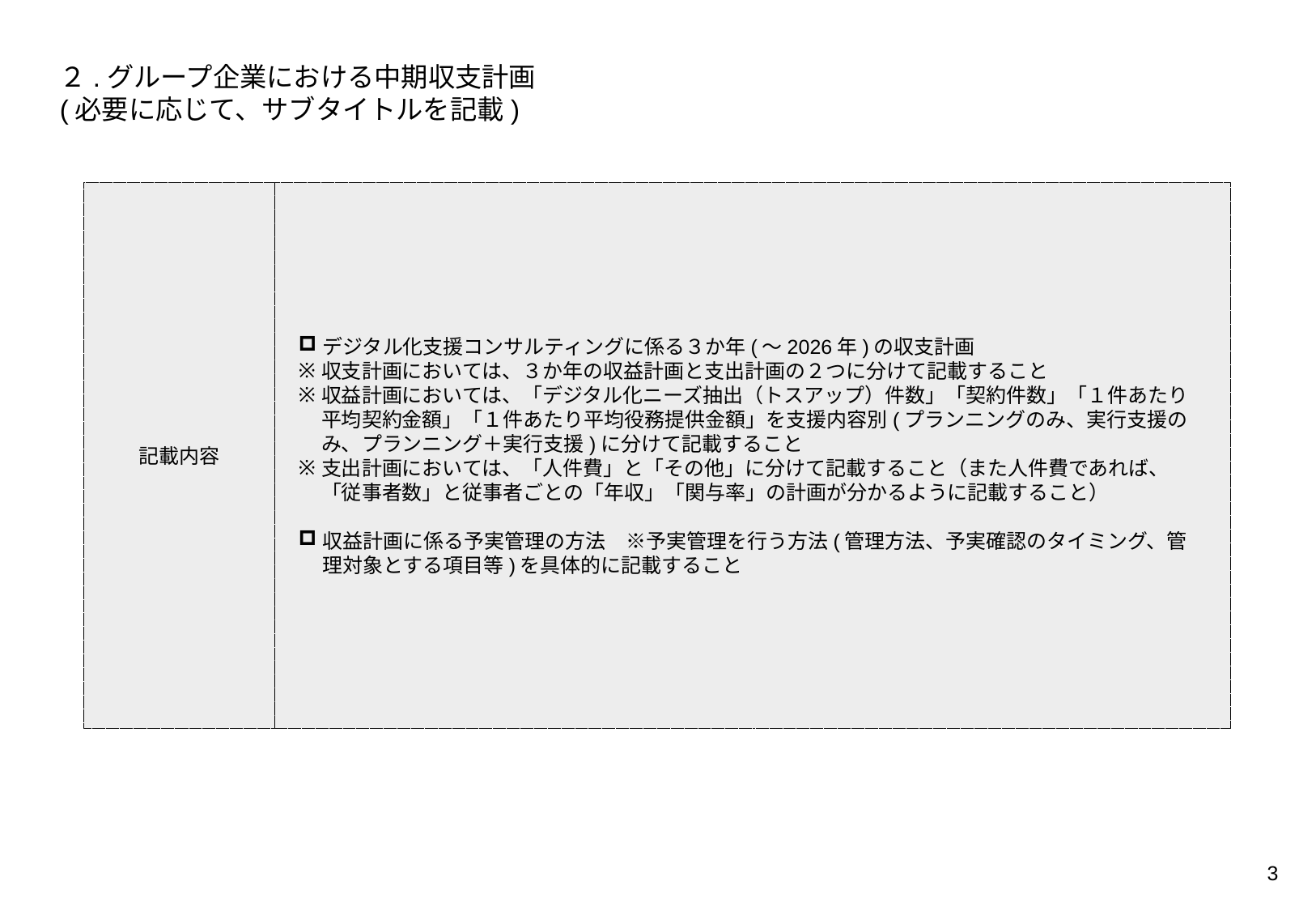

２.グループ企業における中期収支計画
(必要に応じて、サブタイトルを記載)
記載内容
デジタル化支援コンサルティングに係る３か年(～2026年)の収支計画
収支計画においては、３か年の収益計画と支出計画の２つに分けて記載すること
収益計画においては、「デジタル化ニーズ抽出（トスアップ）件数」「契約件数」「１件あたり平均契約金額」「１件あたり平均役務提供金額」を支援内容別(プランニングのみ、実行支援のみ、プランニング＋実行支援)に分けて記載すること
支出計画においては、「人件費」と「その他」に分けて記載すること（また人件費であれば、「従事者数」と従事者ごとの「年収」「関与率」の計画が分かるように記載すること）

収益計画に係る予実管理の方法　※予実管理を行う方法(管理方法、予実確認のタイミング、管理対象とする項目等)を具体的に記載すること
3